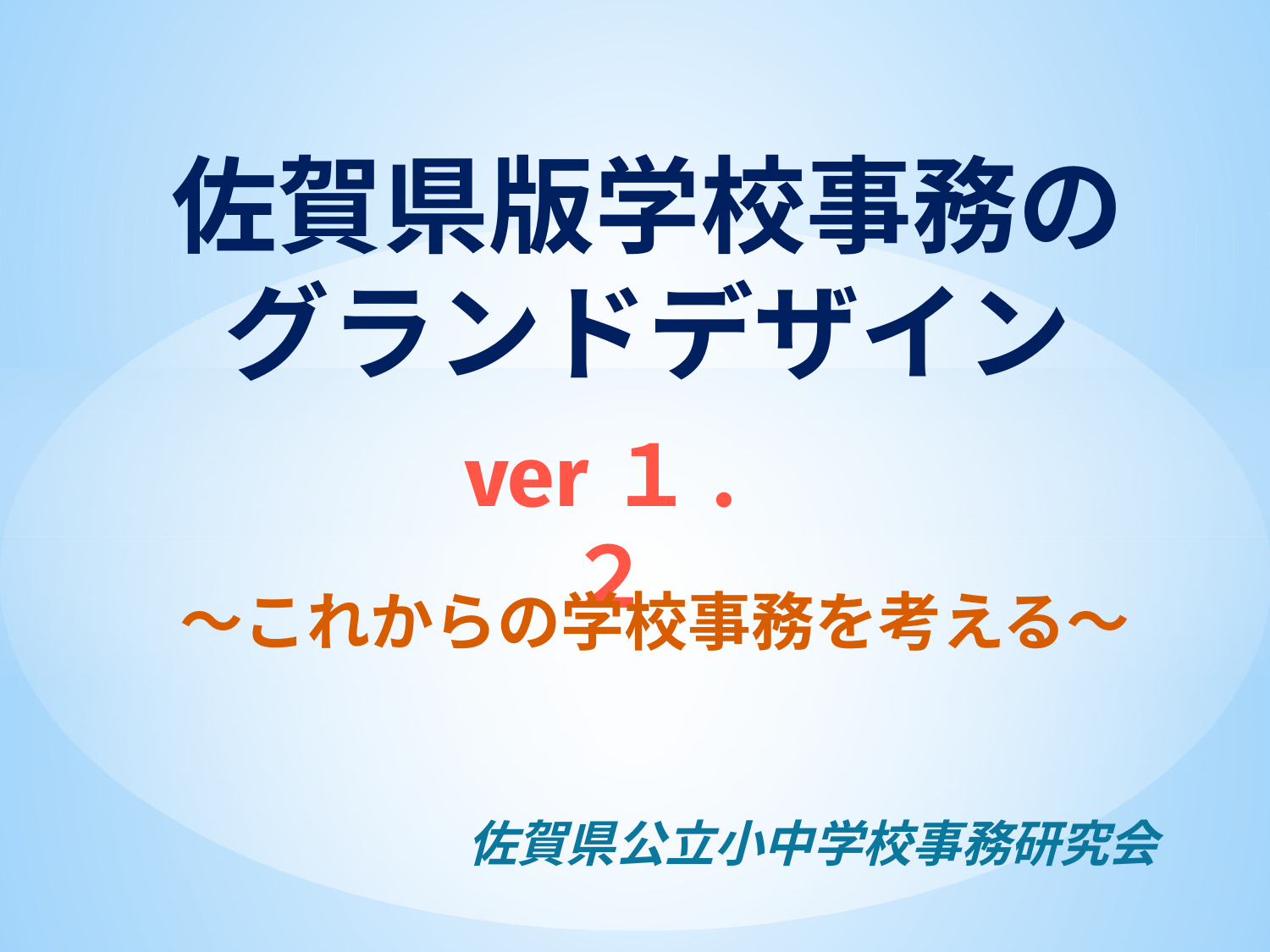

# 佐賀県版学校事務の グランドデザイン
ver１.２
～これからの学校事務を考える～
佐賀県公立小中学校事務研究会